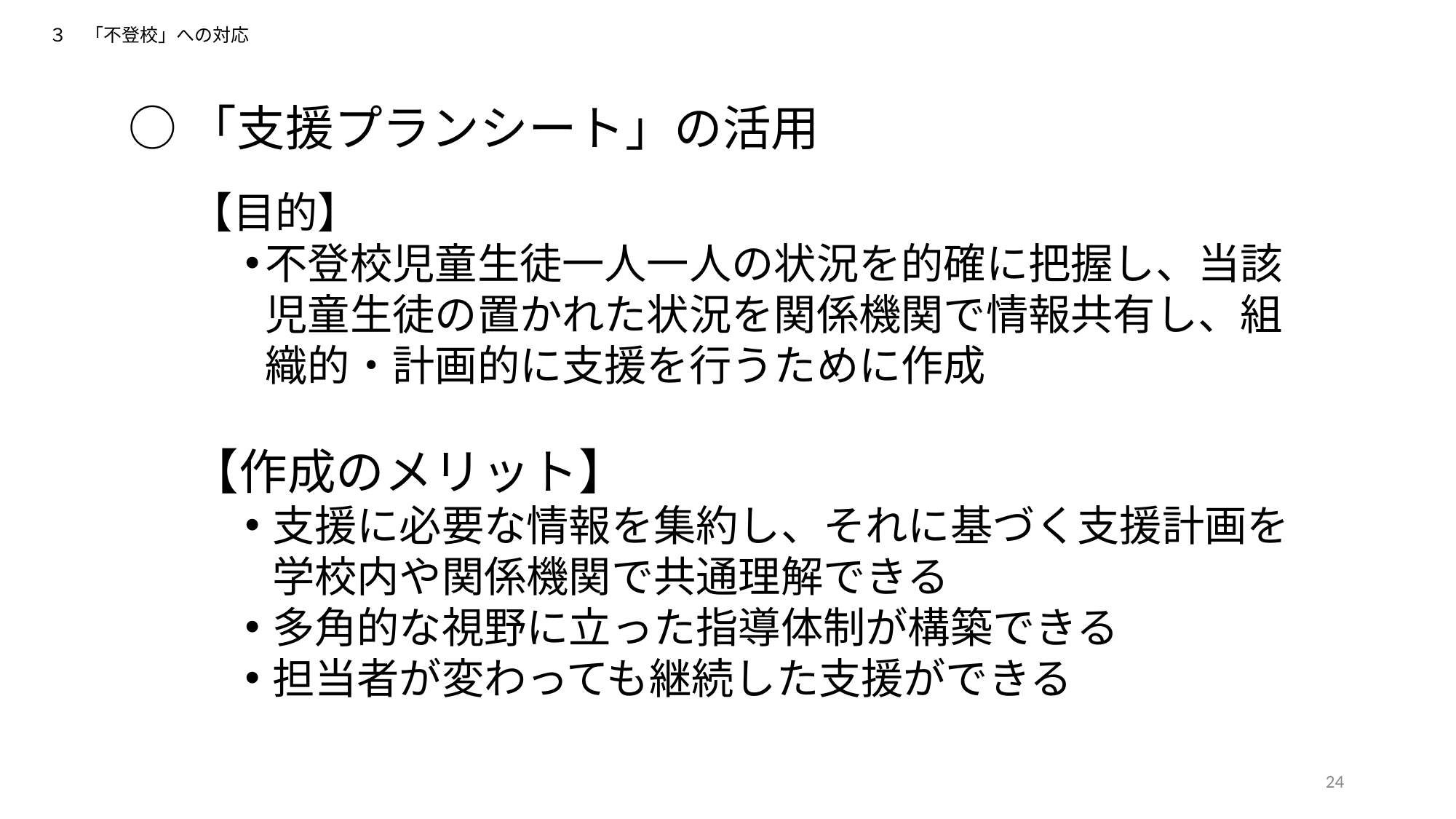

３　「不登校」への対応
○「支援プランシート」の活用

【目的】
不登校児童生徒一人一人の状況を的確に把握し、当該児童生徒の置かれた状況を関係機関で情報共有し、組織的・計画的に支援を行うために作成

【作成のメリット】
支援に必要な情報を集約し、それに基づく支援計画を学校内や関係機関で共通理解できる
多角的な視野に立った指導体制が構築できる
担当者が変わっても継続した支援ができる
24